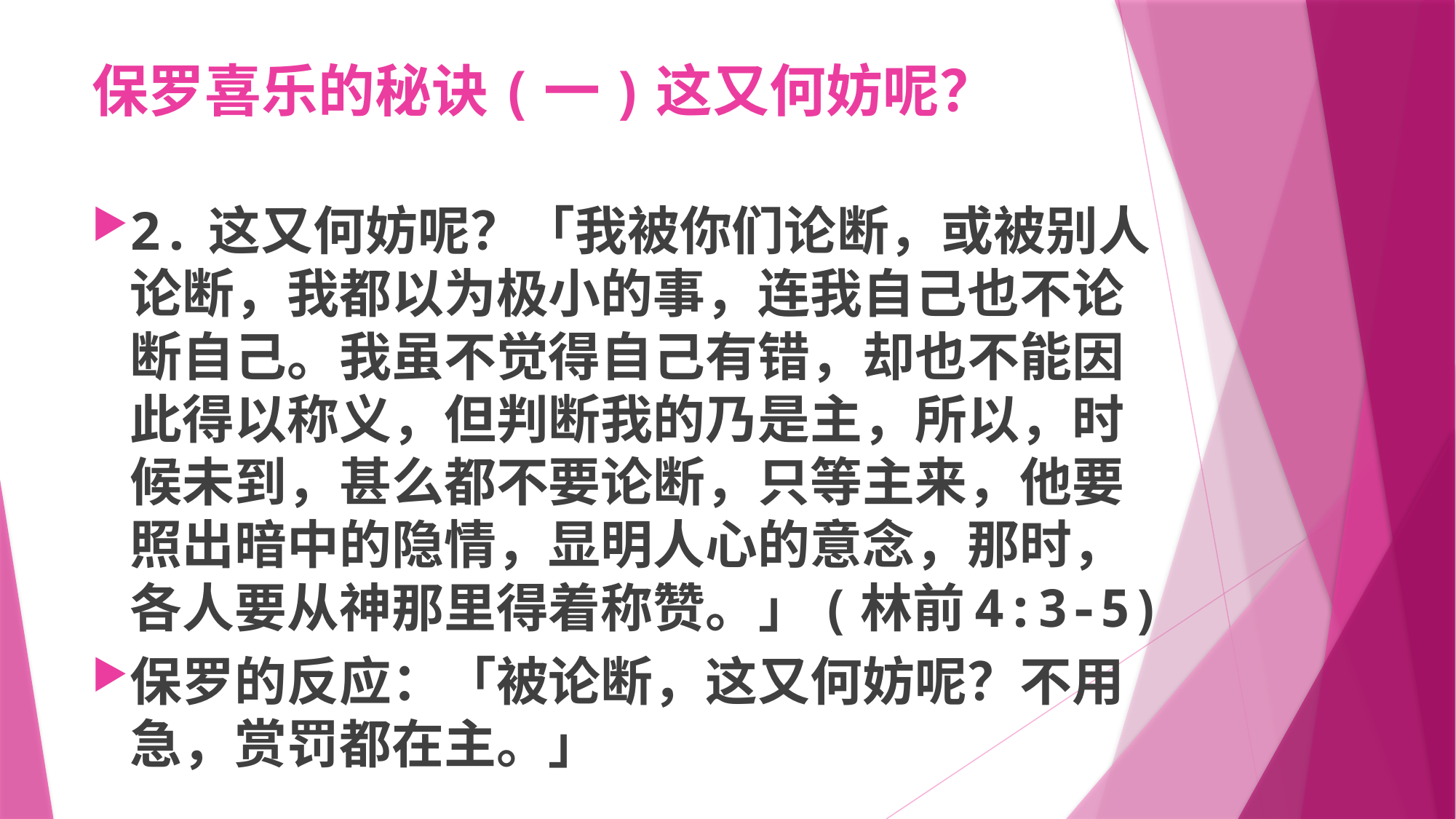

# 保罗喜乐的秘诀(一)这又何妨呢？
2.	这又何妨呢？「我被你们论断，或被别人论断，我都以为极小的事，连我自己也不论断自己。我虽不觉得自己有错，却也不能因此得以称义，但判断我的乃是主，所以，时候未到，甚么都不要论断，只等主来，他要照出暗中的隐情，显明人心的意念，那时，各人要从神那里得着称赞。」(林前4:3-5)
保罗的反应：「被论断，这又何妨呢？不用急，赏罚都在主。」